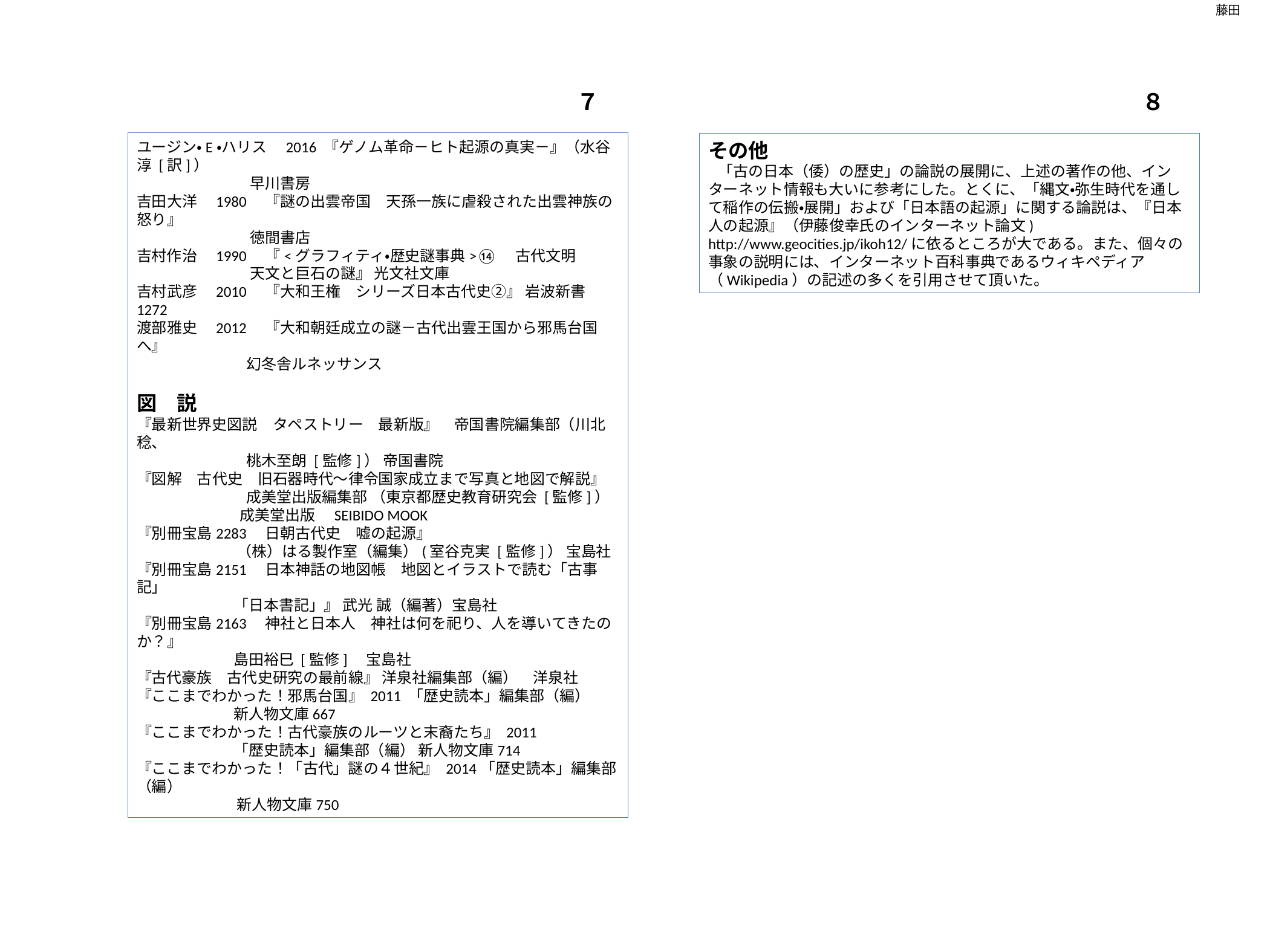

藤田
７
８
ユージン・E・ハリス　2016 『ゲノム革命－ヒト起源の真実－』（水谷 淳 [訳]）
                                 早川書房
吉田大洋　1980　『謎の出雲帝国　天孫一族に虐殺された出雲神族の怒り』
                                 徳間書店
吉村作治　1990　『<グラフィティ・歴史謎事典>⑭　古代文明
                                 天文と巨石の謎』 光文社文庫
吉村武彦　2010　『大和王権　シリーズ日本古代史②』 岩波新書1272
渡部雅史　2012　『大和朝廷成立の謎－古代出雲王国から邪馬台国へ』
                                幻冬舎ルネッサンス

図　説
『最新世界史図説　タペストリー　最新版』　帝国書院編集部（川北 稔、
                                桃木至朗 [監修]） 帝国書院
『図解　古代史　旧石器時代～律令国家成立まで写真と地図で解説』
                                成美堂出版編集部 （東京都歴史教育研究会 [監修]）
                              成美堂出版　SEIBIDO MOOK
『別冊宝島2283　日朝古代史　嘘の起源』
                             （株）はる製作室（編集）(室谷克実 [監修]） 宝島社
『別冊宝島2151　日本神話の地図帳　地図とイラストで読む「古事記」
                            「日本書記」』 武光 誠（編著）宝島社
『別冊宝島2163　神社と日本人　神社は何を祀り、人を導いてきたのか？』
                            島田裕巳 [監修]　宝島社
『古代豪族　古代史研究の最前線』 洋泉社編集部（編）　洋泉社
『ここまでわかった！邪馬台国』 2011 「歴史読本」編集部（編）
                            新人物文庫667
『ここまでわかった！古代豪族のルーツと末裔たち』 2011
                            「歴史読本」編集部（編） 新人物文庫714
『ここまでわかった！「古代」謎の４世紀』 2014「歴史読本」編集部（編）
                             新人物文庫750
その他
  「古の日本（倭）の歴史」の論説の展開に、上述の著作の他、インターネット情報も大いに参考にした。とくに、「縄文・弥生時代を通して稲作の伝搬・展開」および「日本語の起源」に関する論説は、『日本人の起源』（伊藤俊幸氏のインターネット論文) http://www.geocities.jp/ikoh12/に依るところが大である。また、個々の事象の説明には、インターネット百科事典であるウィキペディア（Wikipedia）の記述の多くを引用させて頂いた。